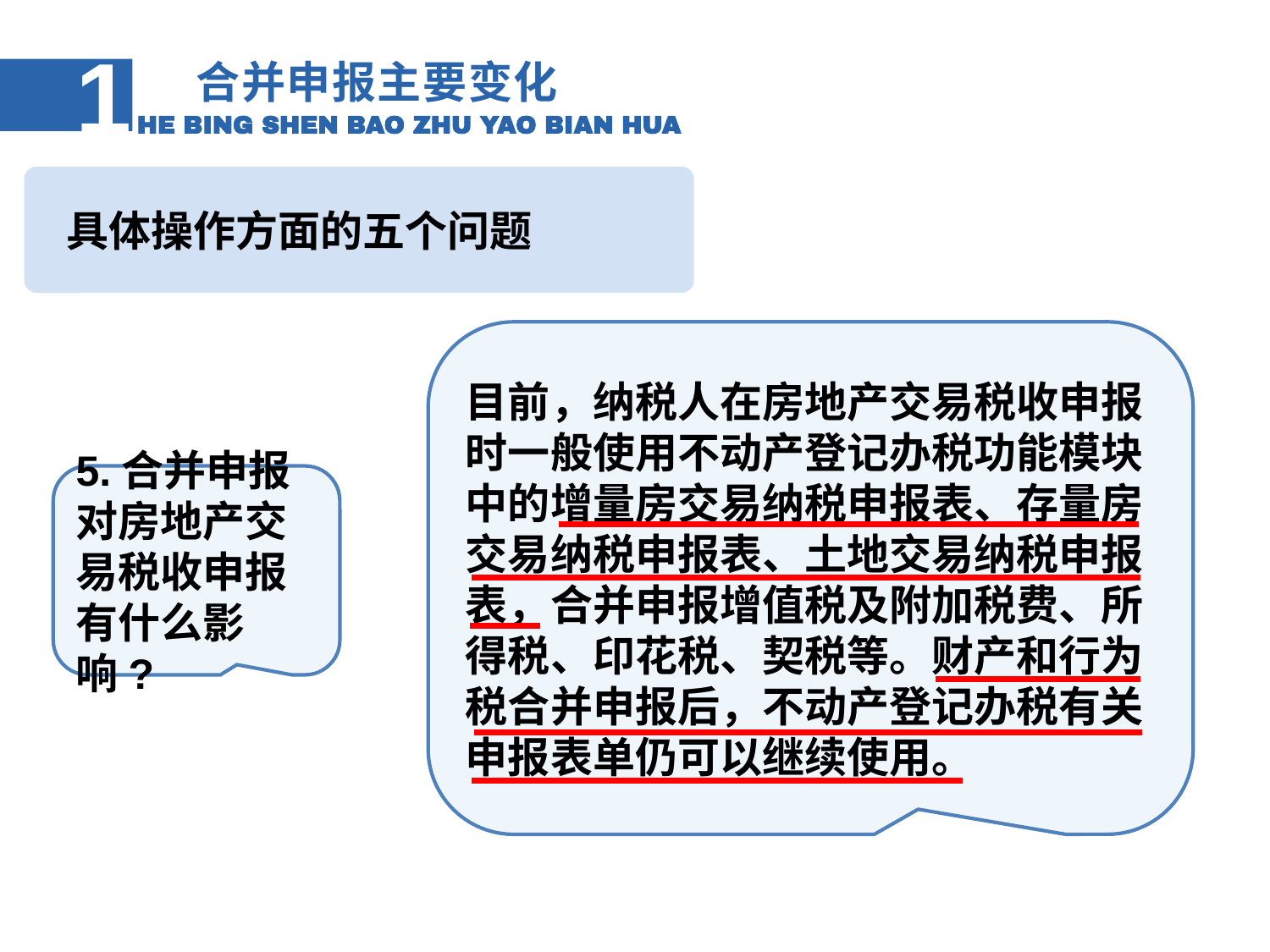

1
合并申报主要变化

HE BING SHEN BAO ZHU YAO BIAN HUA

具体操作方面的五个问题
1
目前，纳税人在房地产交易税收申报时一般使用不动产登记办税功能模块中的增量房交易纳税申报表、存量房交易纳税申报表、土地交易纳税申报表，合并申报增值税及附加税费、所得税、印花税、契税等。财产和行为税合并申报后，不动产登记办税有关申报表单仍可以继续使用。
5.合并申报对房地产交易税收申报有什么影响?